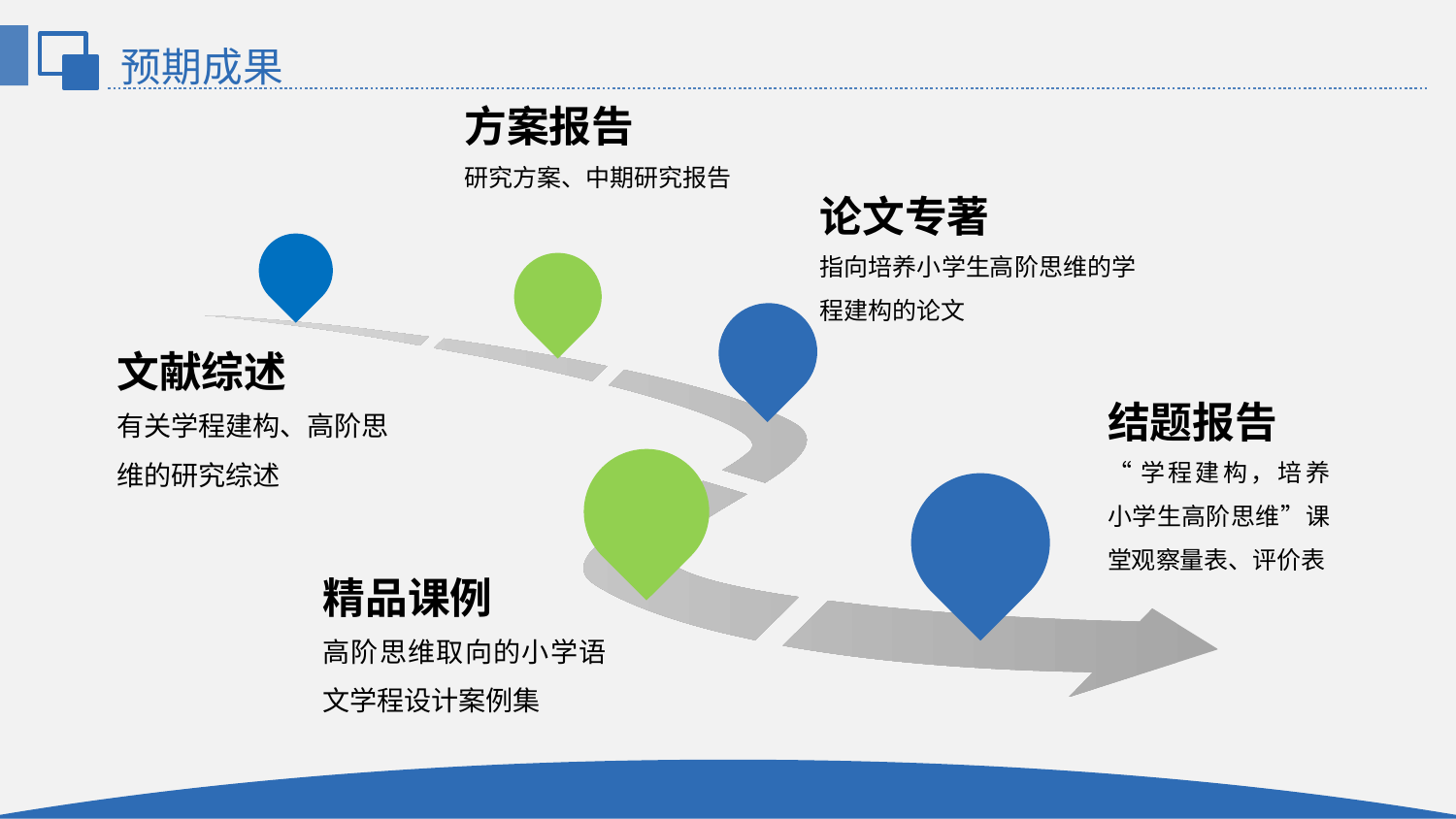

预期成果

方案报告
研究方案、中期研究报告
论文专著
指向培养小学生高阶思维的学程建构的论文

文献综述
有关学程建构、高阶思维的研究综述
结题报告
“学程建构，培养小学生高阶思维”课堂观察量表、评价表

精品课例
高阶思维取向的小学语文学程设计案例集